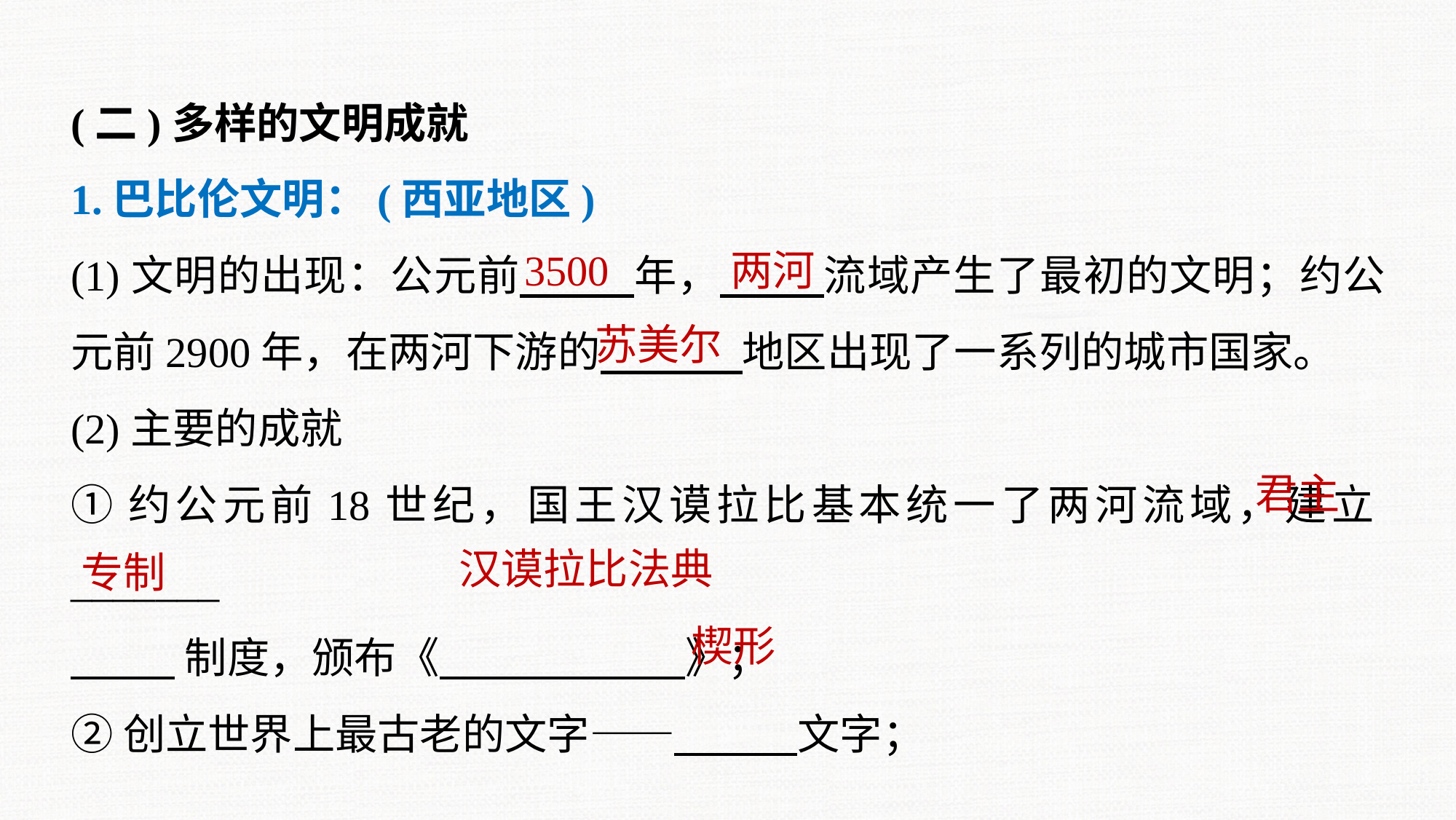

(二)多样的文明成就
1.巴比伦文明：(西亚地区)
(1)文明的出现：公元前           年，          流域产生了最初的文明；约公元前2900年，在两河下游的               地区出现了一系列的城市国家。
(2)主要的成就
①约公元前18世纪，国王汉谟拉比基本统一了两河流域，建立_______
           制度，颁布《                          》；
②创立世界上最古老的文字——             文字；
3500
两河
苏美尔
君主
汉谟拉比法典
专制
楔形